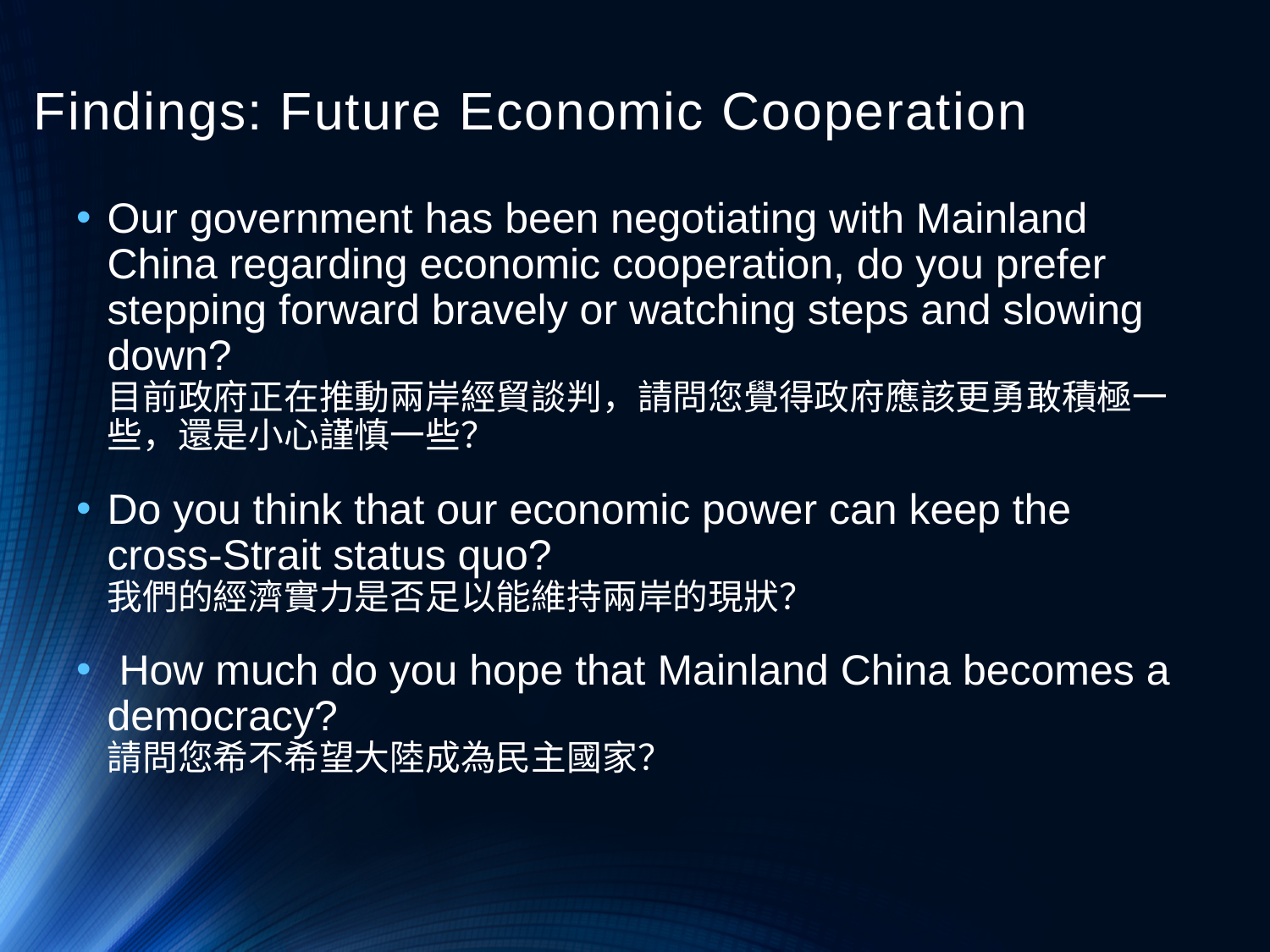

# Findings: Future Economic Cooperation
Our government has been negotiating with Mainland China regarding economic cooperation, do you prefer stepping forward bravely or watching steps and slowing down?
目前政府正在推動兩岸經貿談判，請問您覺得政府應該更勇敢積極一些，還是小心謹慎一些？
Do you think that our economic power can keep the cross-Strait status quo?
我們的經濟實力是否足以能維持兩岸的現狀？
 How much do you hope that Mainland China becomes a democracy?
請問您希不希望大陸成為民主國家？